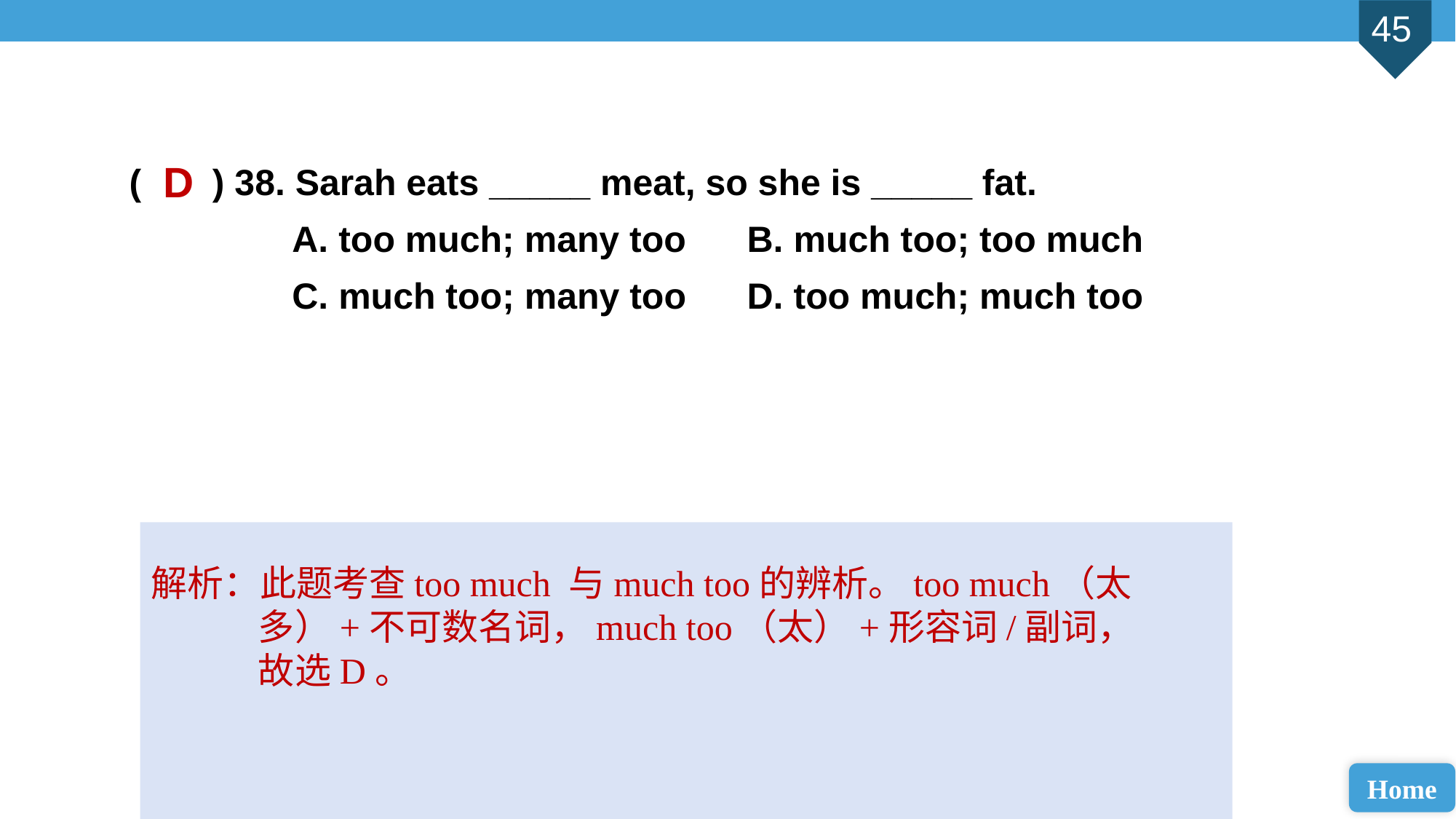

(       ) 38. Sarah eats _____ meat, so she is _____ fat.
                A. too much; many too      B. much too; too much
                C. much too; many too      D. too much; much too
D

解析：此题考查too much 与much too的辨析。too much（太多）+不可数名词，much too（太）+形容词/副词，故选D。